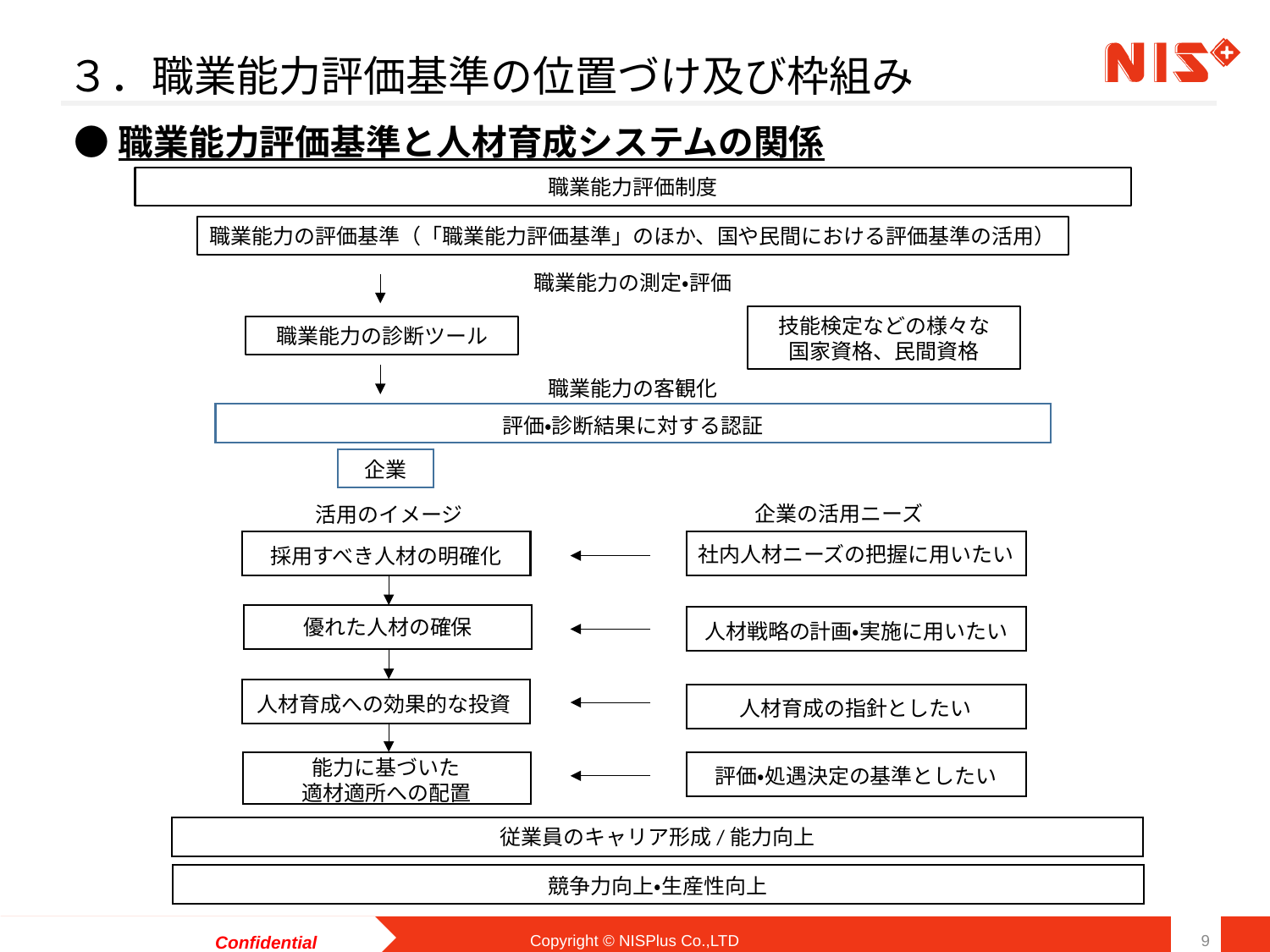

# ３．職業能力評価基準の位置づけ及び枠組み
●職業能力評価基準と人材育成システムの関係
職業能力評価制度
職業能力の評価基準（「職業能力評価基準」のほか、国や民間における評価基準の活用）
職業能力の測定・評価
技能検定などの様々な
国家資格、民間資格
職業能力の診断ツール
職業能力の客観化

評価・診断結果に対する認証

企業
企業の活用ニーズ
活用のイメージ

採用すべき人材の明確化

社内人材ニーズの把握に用いたい

優れた人材の確保

人材戦略の計画・実施に用いたい

人材育成への効果的な投資

人材育成の指針としたい
能力に基づいた
適材適所への配置

評価・処遇決定の基準としたい

従業員のキャリア形成/能力向上

競争力向上・生産性向上
Copyright © NISPlus Co.,LTD
9